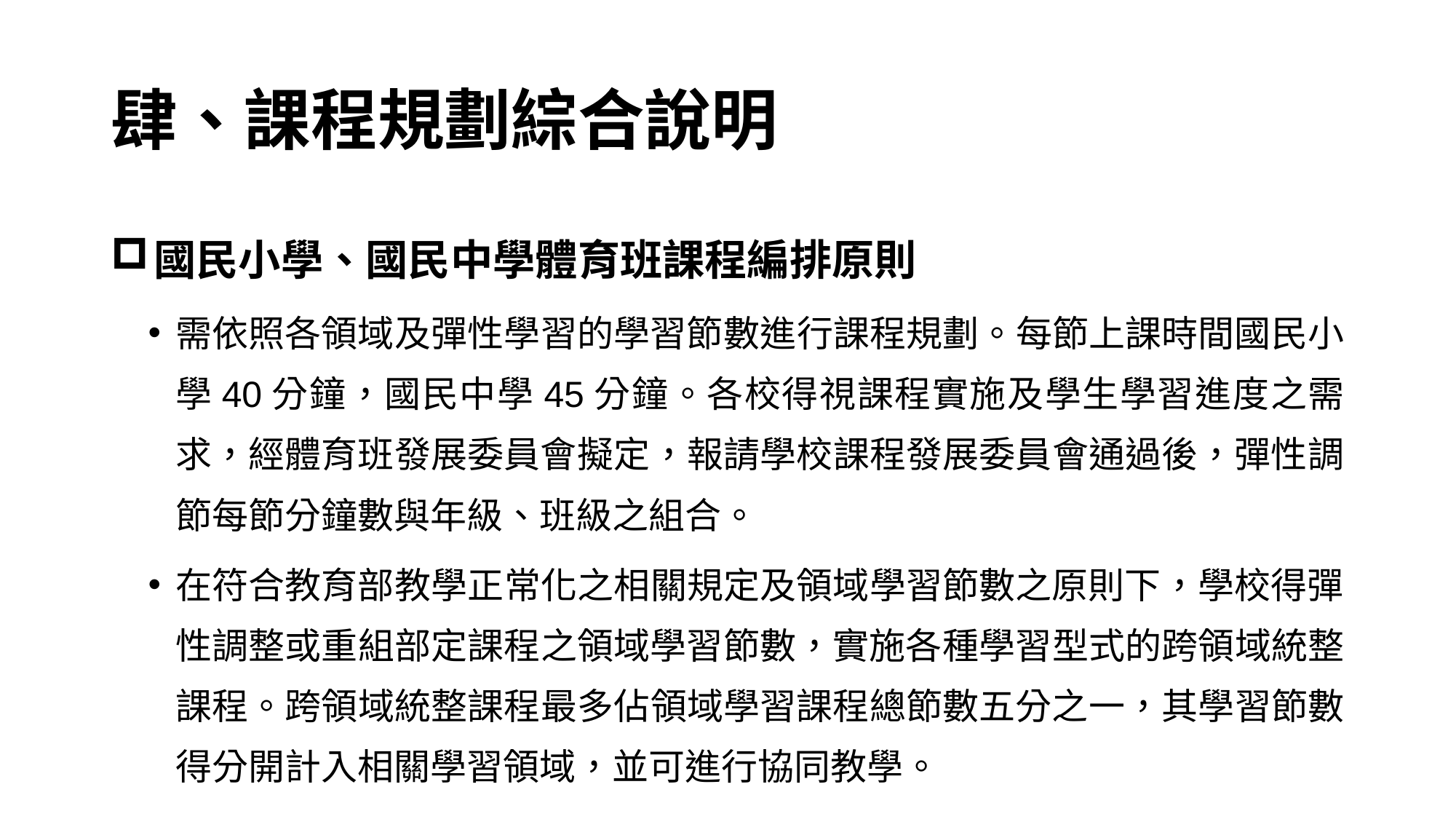

# 肆、課程規劃綜合說明
國民小學、國民中學體育班課程編排原則
需依照各領域及彈性學習的學習節數進行課程規劃。每節上課時間國民小學40分鐘，國民中學45分鐘。各校得視課程實施及學生學習進度之需求，經體育班發展委員會擬定，報請學校課程發展委員會通過後，彈性調節每節分鐘數與年級、班級之組合。
在符合教育部教學正常化之相關規定及領域學習節數之原則下，學校得彈性調整或重組部定課程之領域學習節數，實施各種學習型式的跨領域統整課程。跨領域統整課程最多佔領域學習課程總節數五分之一，其學習節數得分開計入相關學習領域，並可進行協同教學。